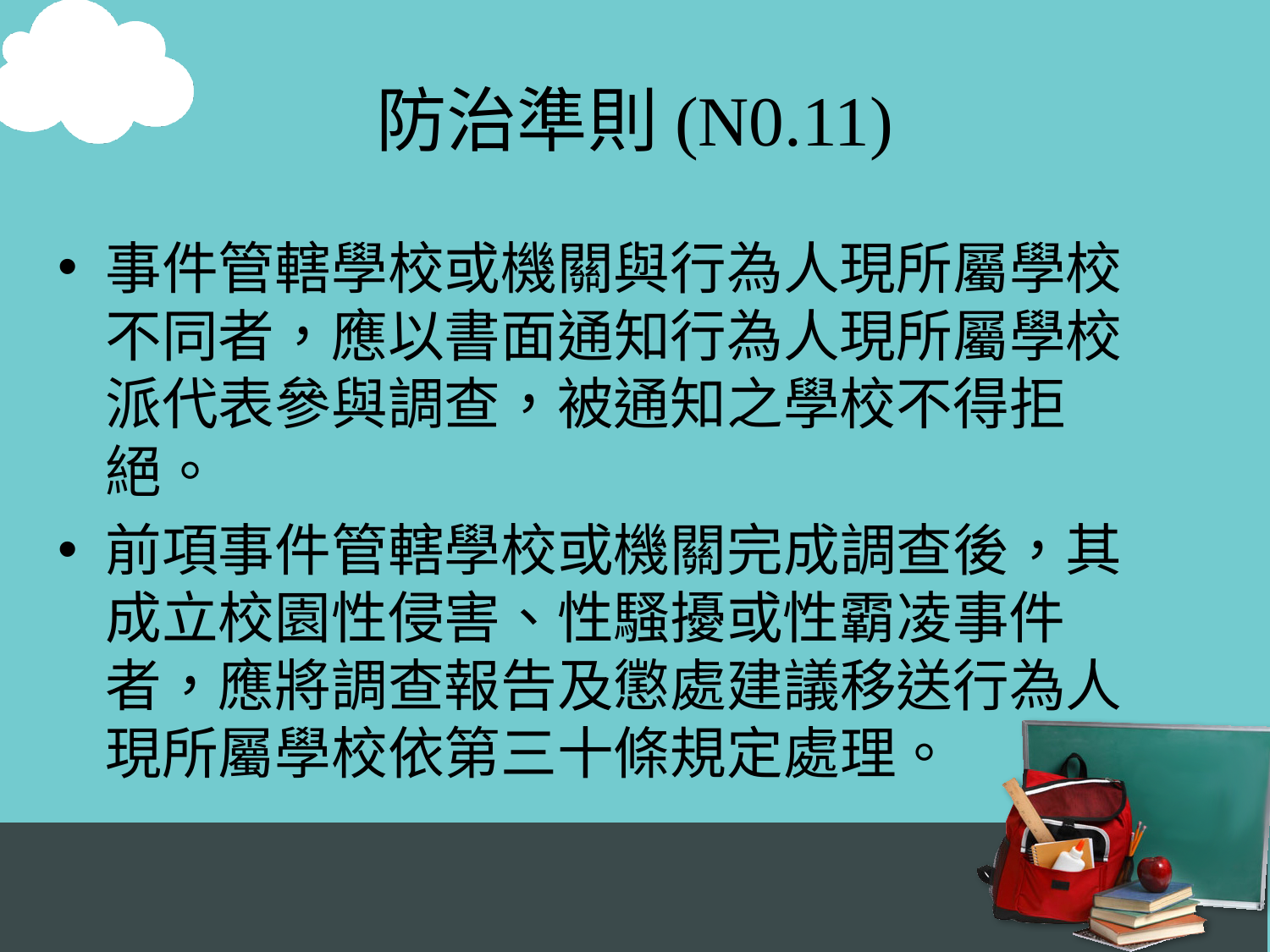

# 防治準則(N0.11)
事件管轄學校或機關與行為人現所屬學校不同者，應以書面通知行為人現所屬學校派代表參與調查，被通知之學校不得拒絕。
前項事件管轄學校或機關完成調查後，其成立校園性侵害、性騷擾或性霸凌事件者，應將調查報告及懲處建議移送行為人現所屬學校依第三十條規定處理。